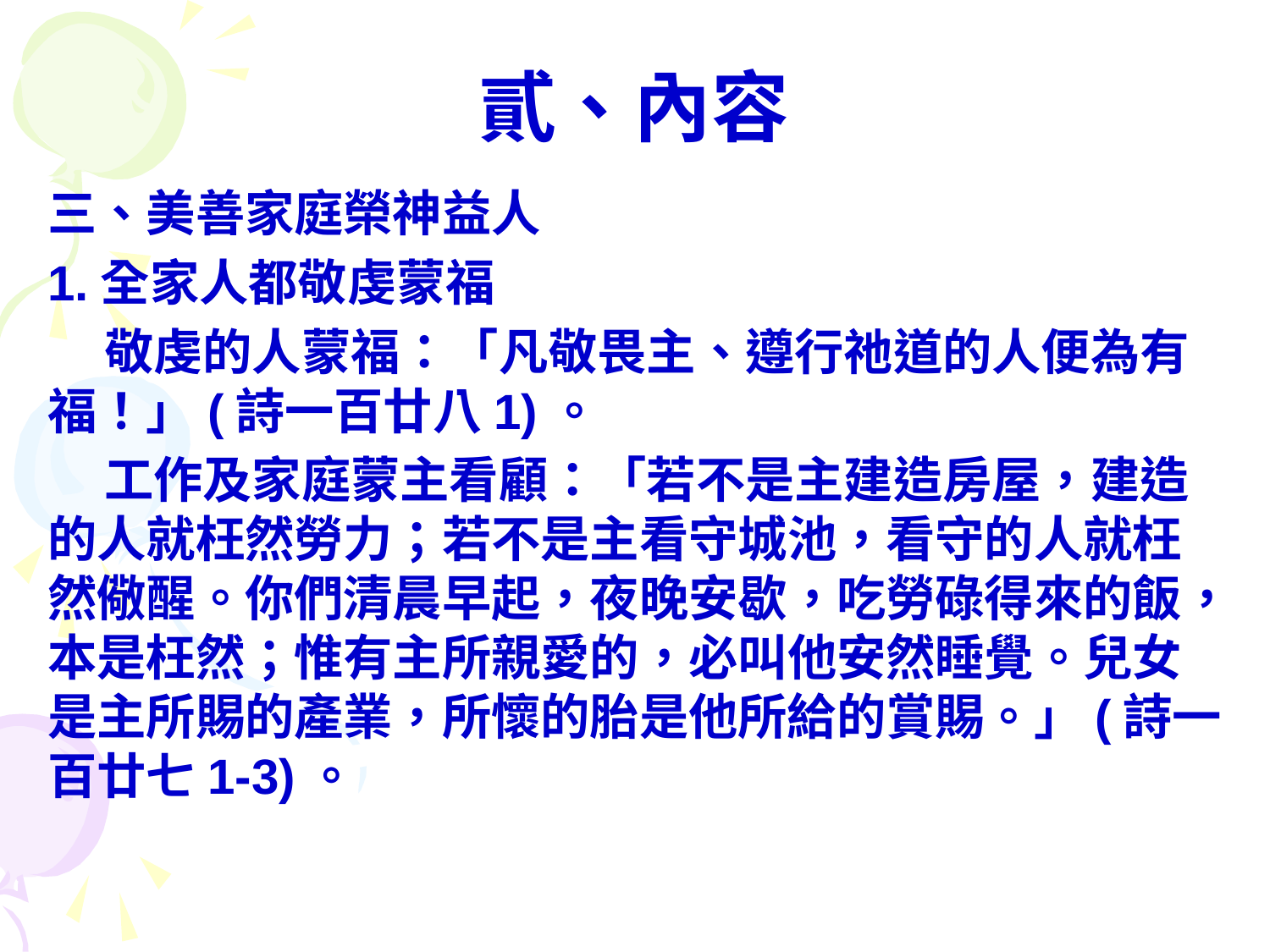

# 貳、內容
三、美善家庭榮神益人
1.全家人都敬虔蒙福
    敬虔的人蒙福：「凡敬畏主、遵行祂道的人便為有福！」(詩一百廿八1)。
    工作及家庭蒙主看顧：「若不是主建造房屋，建造的人就枉然勞力；若不是主看守城池，看守的人就枉然儆醒。你們清晨早起，夜晚安歇，吃勞碌得來的飯，本是枉然；惟有主所親愛的，必叫他安然睡覺。兒女是主所賜的產業，所懷的胎是他所給的賞賜。」(詩一百廿七1-3)。